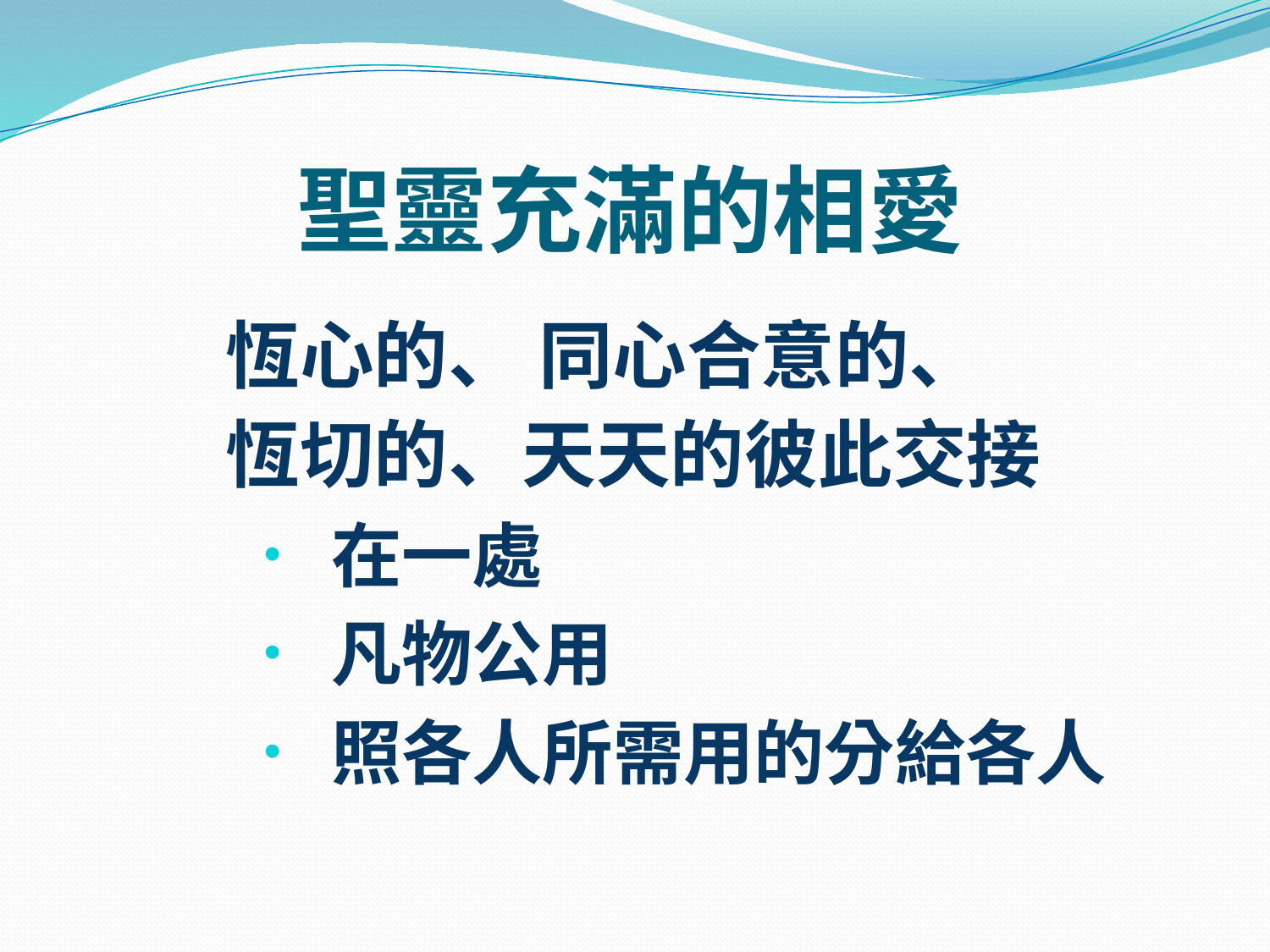

# 聖靈充滿的相愛
恆心的、 同心合意的、
恆切的、天天的彼此交接
 在一處
 凡物公用
 照各人所需用的分給各人